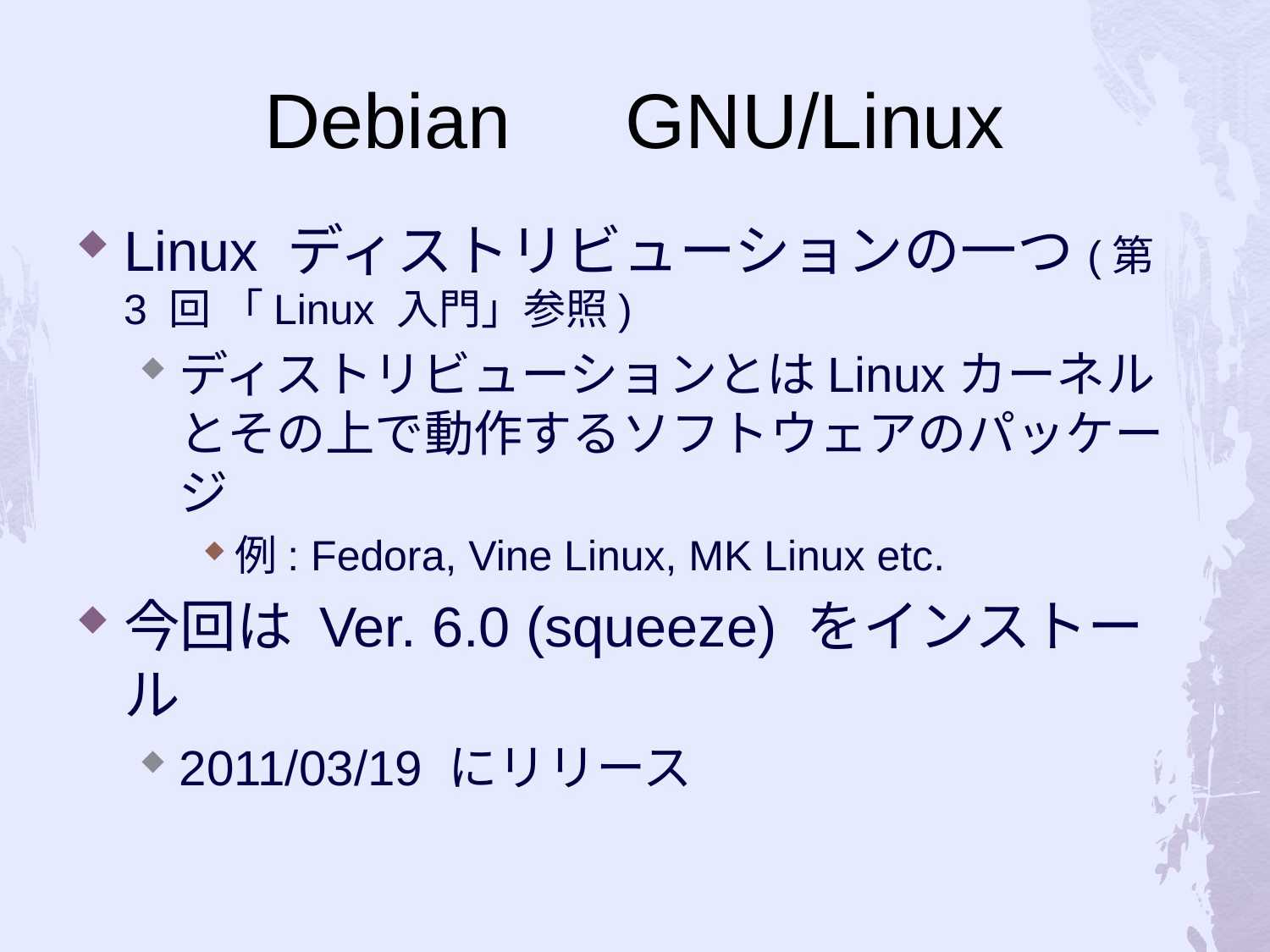

# Debian　GNU/Linux
Linux ディストリビューションの一つ(第 3 回 「Linux 入門」参照)
ディストリビューションとはLinuxカーネルとその上で動作するソフトウェアのパッケージ
例: Fedora, Vine Linux, MK Linux etc.
今回は Ver. 6.0 (squeeze) をインストール
2011/03/19 にリリース